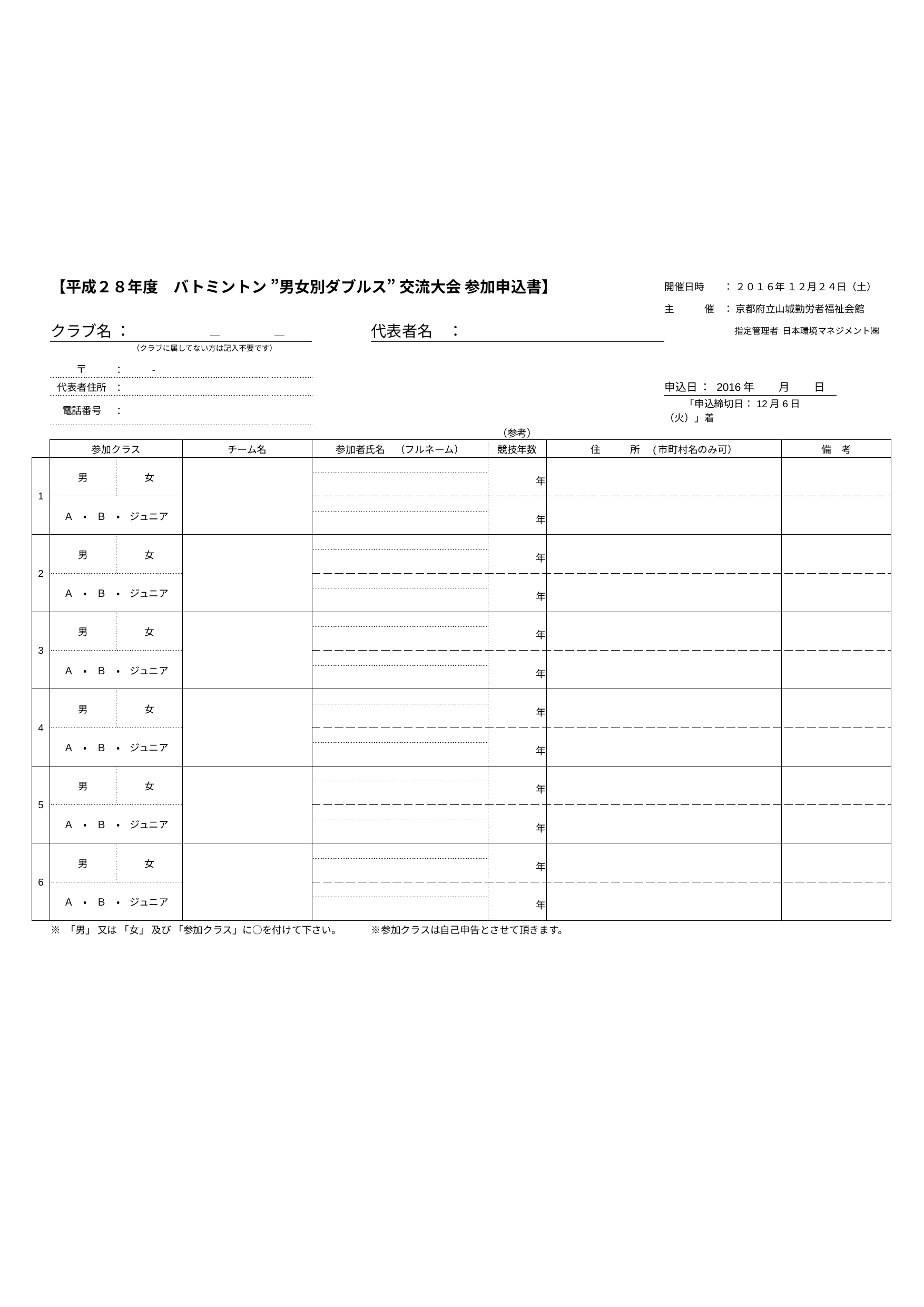

|  | 【平成２８年度　バトミントン ”男女別ダブルス” 交流大会 参加申込書】 |  |  |  |  |  |  |  |  |  | 開催日時 | ： ２０１６年 １２月２４日（土） |  |  |
| --- | --- | --- | --- | --- | --- | --- | --- | --- | --- | --- | --- | --- | --- | --- |
|  |  |  |  |  |  |  |  |  |  |  | 主　　　催 | ： 京都府立山城勤労者福祉会館 |  |  |
|  | クラブ名 ： |  |  |  |  | 代表者名　： |  |  |  |  |  | 指定管理者 日本環境マネジメント㈱ |  |  |
|  |  | （クラブに属してない方は記入不要です） |  |  |  |  |  |  |  |  |  |  |  |  |
|  | 〒 | ： - |  |  |  |  |  |  |  |  |  |  |  |  |
|  | 代表者住所 | ： |  |  |  |  |  |  |  |  | 申込日 ： 2016年　　 月　 　日 |  |  |  |
|  | 電話番号 | ： |  |  |  |  |  |  |  |  | 「申込締切日：12月6日（火）」着 |  |  |  |
|  |  |  |  |  |  |  |  | （参考） |  |  |  |  |  |  |
|  | 参加クラス |  | チーム名 |  | 参加者氏名　（フルネーム） |  |  | 競技年数 | 住　　　所　(市町村名のみ可） |  |  |  | 備　考 |  |
| 1 | 男 | 女 |  |  |  |  |  |  |  |  |  |  |  |  |
|  |  |  |  |  |  |  |  | 年 |  |  |  |  |  |  |
|  | Ａ　・　Ｂ　・　ジュニア |  |  |  |  |  |  |  |  |  |  |  |  |  |
|  |  |  |  |  |  |  |  | 年 |  |  |  |  |  |  |
| 2 | 男 | 女 |  |  |  |  |  |  |  |  |  |  |  |  |
|  |  |  |  |  |  |  |  | 年 |  |  |  |  |  |  |
|  | Ａ　・　Ｂ　・　ジュニア |  |  |  |  |  |  |  |  |  |  |  |  |  |
|  |  |  |  |  |  |  |  | 年 |  |  |  |  |  |  |
| 3 | 男 | 女 |  |  |  |  |  |  |  |  |  |  |  |  |
|  |  |  |  |  |  |  |  | 年 |  |  |  |  |  |  |
|  | Ａ　・　Ｂ　・　ジュニア |  |  |  |  |  |  |  |  |  |  |  |  |  |
|  |  |  |  |  |  |  |  | 年 |  |  |  |  |  |  |
| 4 | 男 | 女 |  |  |  |  |  |  |  |  |  |  |  |  |
|  |  |  |  |  |  |  |  | 年 |  |  |  |  |  |  |
|  | Ａ　・　Ｂ　・　ジュニア |  |  |  |  |  |  |  |  |  |  |  |  |  |
|  |  |  |  |  |  |  |  | 年 |  |  |  |  |  |  |
| 5 | 男 | 女 |  |  |  |  |  |  |  |  |  |  |  |  |
|  |  |  |  |  |  |  |  | 年 |  |  |  |  |  |  |
|  | Ａ　・　Ｂ　・　ジュニア |  |  |  |  |  |  |  |  |  |  |  |  |  |
|  |  |  |  |  |  |  |  | 年 |  |  |  |  |  |  |
| 6 | 男 | 女 |  |  |  |  |  |  |  |  |  |  |  |  |
|  |  |  |  |  |  |  |  | 年 |  |  |  |  |  |  |
|  | Ａ　・　Ｂ　・　ジュニア |  |  |  |  |  |  |  |  |  |  |  |  |  |
|  |  |  |  |  |  |  |  | 年 |  |  |  |  |  |  |
|  | ※ 「男」 又は 「女」 及び 「参加クラス」に○を付けて下さい。　　　※参加クラスは自己申告とさせて頂きます。 |  |  |  |  |  |  |  |  |  |  |  |  |  |